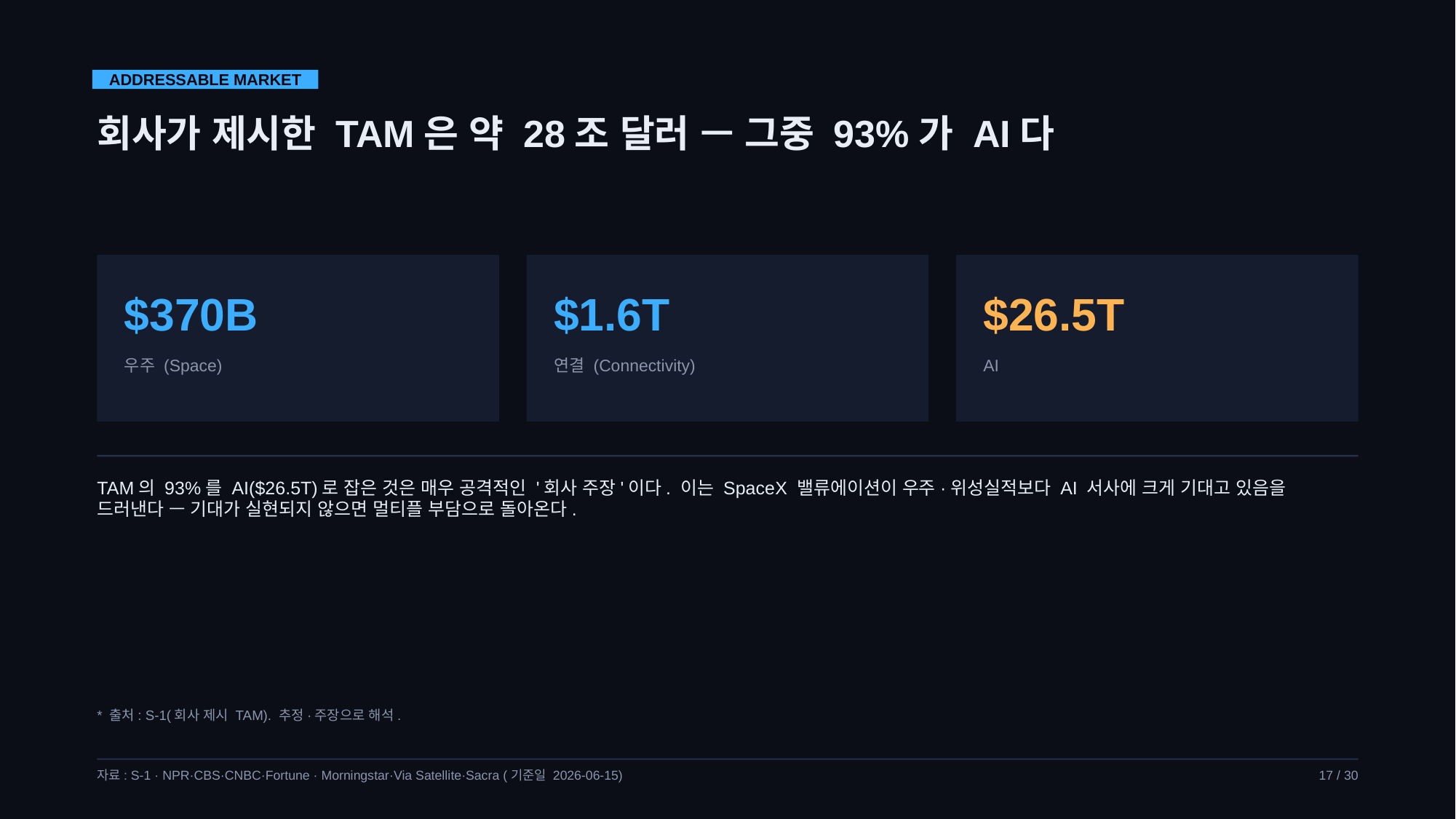

ADDRESSABLE MARKET
회사가 제시한 TAM은 약 28조 달러 — 그중 93%가 AI다

$370B
$1.6T
$26.5T
우주 (Space)
연결 (Connectivity)
AI

TAM의 93%를 AI($26.5T)로 잡은 것은 매우 공격적인 '회사 주장'이다. 이는 SpaceX 밸류에이션이 우주·위성실적보다 AI 서사에 크게 기대고 있음을 드러낸다 — 기대가 실현되지 않으면 멀티플 부담으로 돌아온다.
* 출처: S-1(회사 제시 TAM). 추정·주장으로 해석.

자료: S-1 · NPR·CBS·CNBC·Fortune · Morningstar·Via Satellite·Sacra (기준일 2026-06-15)
17 / 30